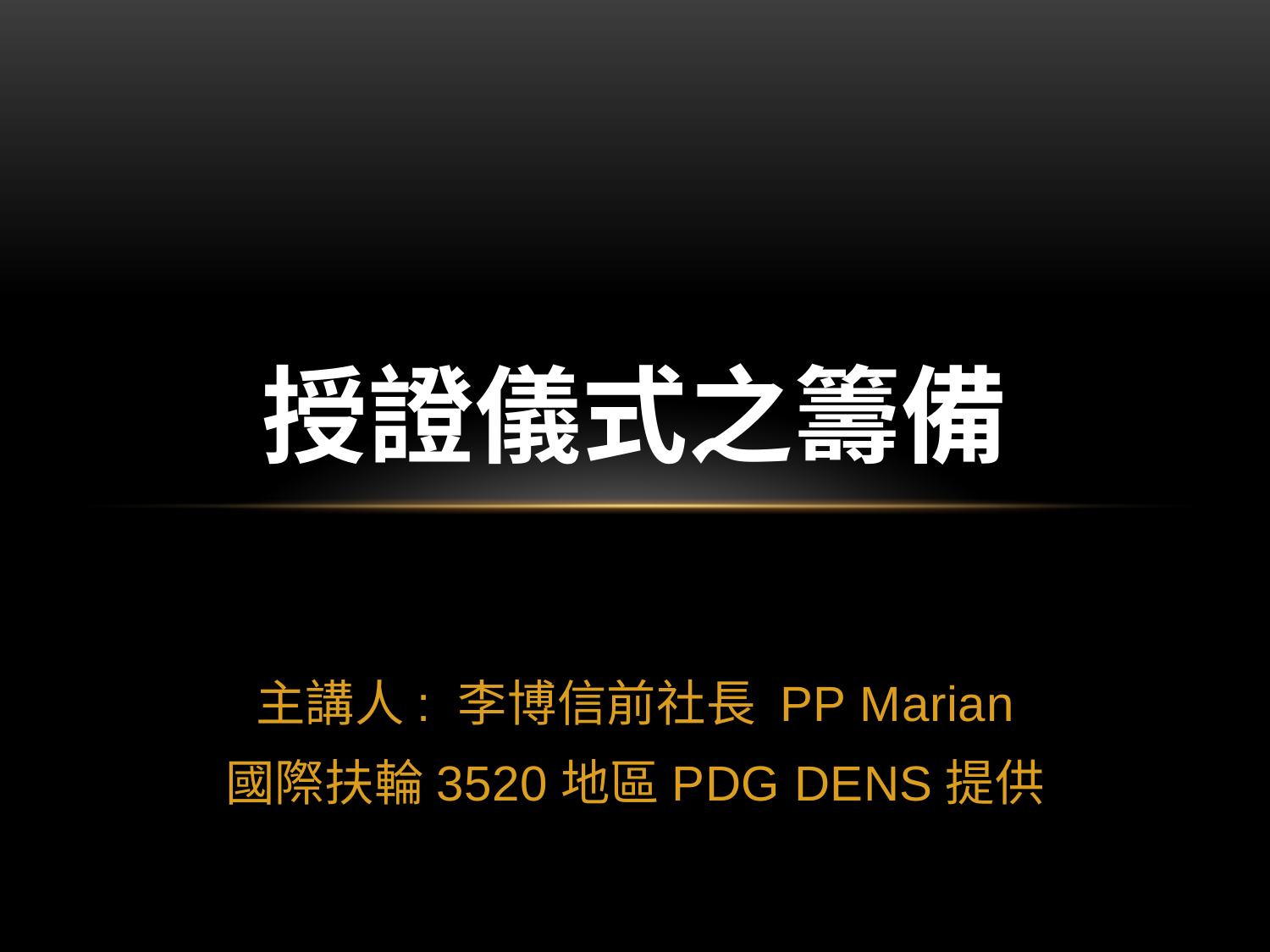

# 授證儀式之籌備
主講人: 李博信前社長 PP Marian
國際扶輪3520地區PDG DENS提供